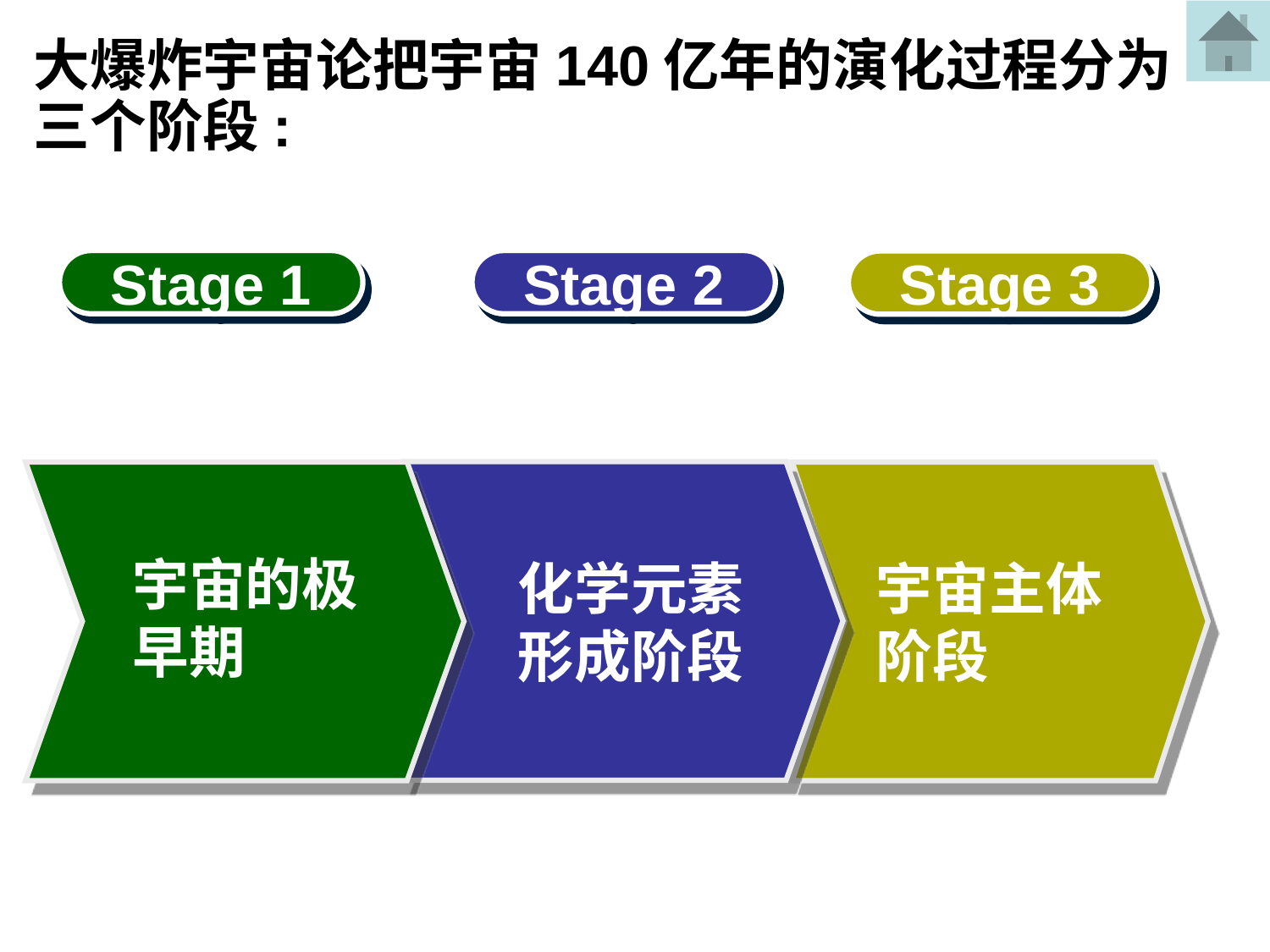

大爆炸宇宙论把宇宙140亿年的演化过程分为三个阶段:

Stage 1
Stage 2
Stage 3

宇宙的极早期
化学元素形成阶段
宇宙主体阶段